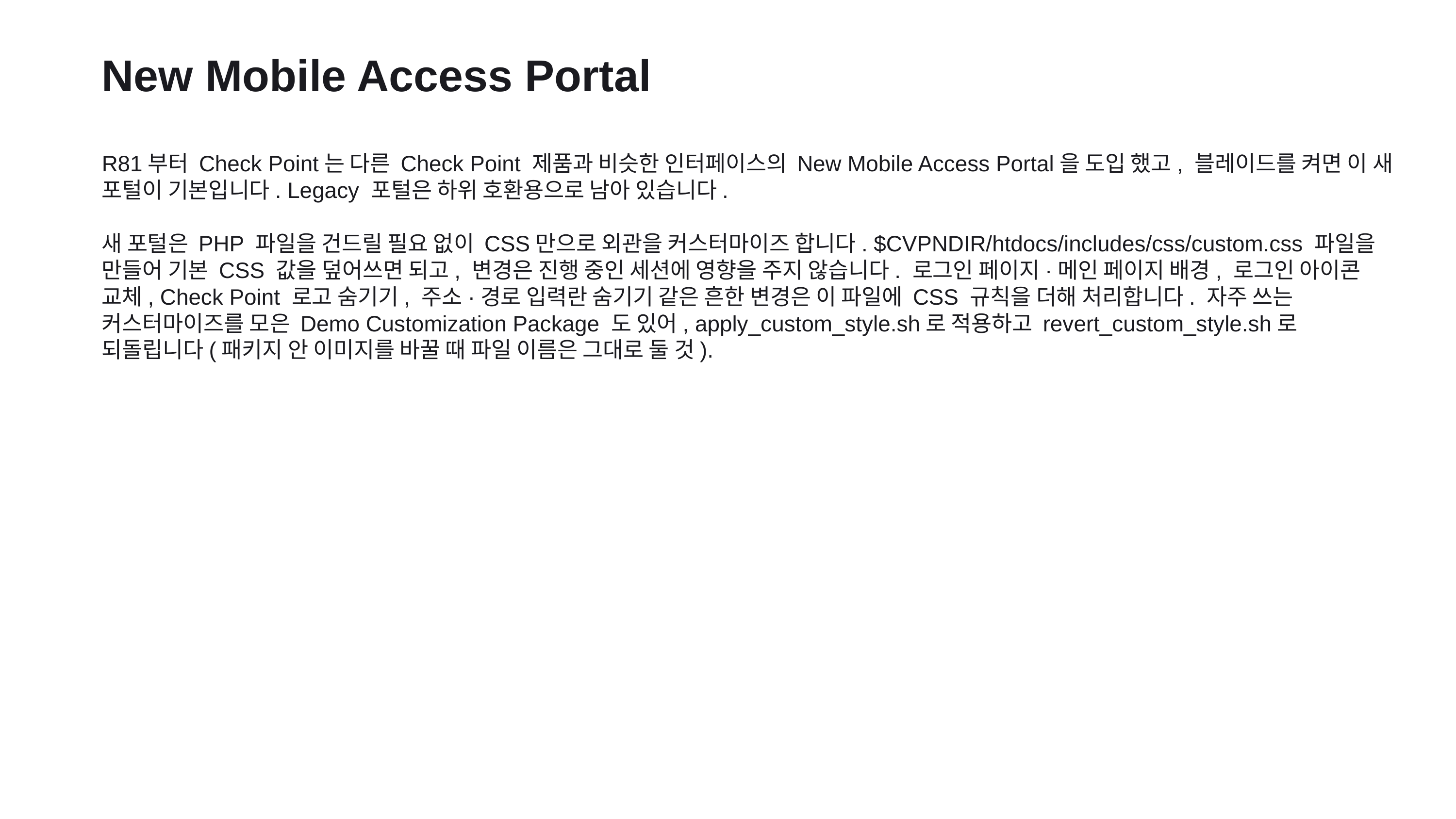

New Mobile Access Portal
R81부터 Check Point는 다른 Check Point 제품과 비슷한 인터페이스의 New Mobile Access Portal을 도입 했고, 블레이드를 켜면 이 새 포털이 기본입니다. Legacy 포털은 하위 호환용으로 남아 있습니다.

새 포털은 PHP 파일을 건드릴 필요 없이 CSS만으로 외관을 커스터마이즈 합니다. $CVPNDIR/htdocs/includes/css/custom.css 파일을 만들어 기본 CSS 값을 덮어쓰면 되고, 변경은 진행 중인 세션에 영향을 주지 않습니다. 로그인 페이지·메인 페이지 배경, 로그인 아이콘 교체, Check Point 로고 숨기기, 주소·경로 입력란 숨기기 같은 흔한 변경은 이 파일에 CSS 규칙을 더해 처리합니다. 자주 쓰는 커스터마이즈를 모은 Demo Customization Package 도 있어, apply_custom_style.sh로 적용하고 revert_custom_style.sh로 되돌립니다(패키지 안 이미지를 바꿀 때 파일 이름은 그대로 둘 것).